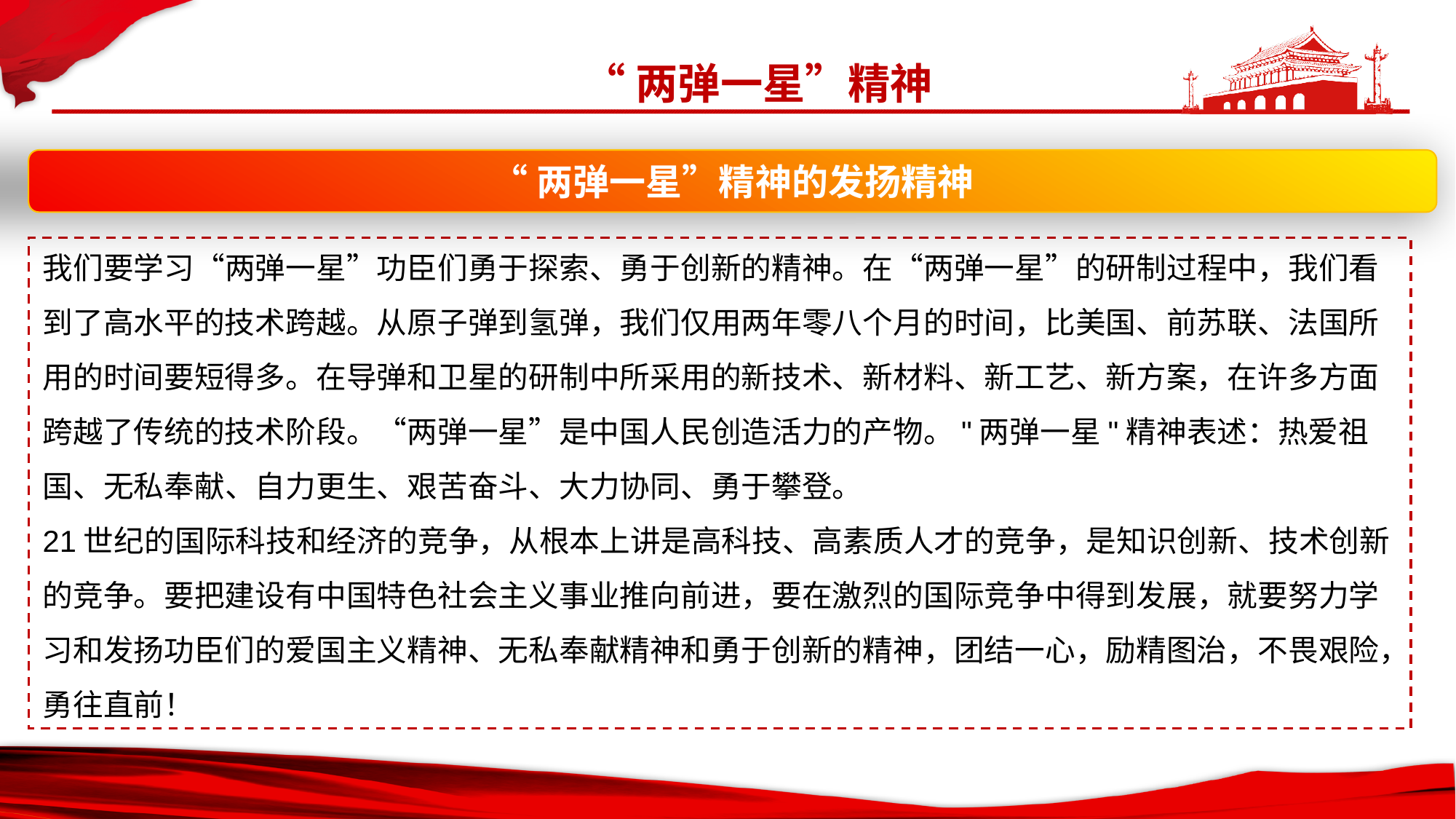

“两弹一星”精神
“两弹一星”精神的发扬精神
我们要学习“两弹一星”功臣们勇于探索、勇于创新的精神。在“两弹一星”的研制过程中，我们看到了高水平的技术跨越。从原子弹到氢弹，我们仅用两年零八个月的时间，比美国、前苏联、法国所用的时间要短得多。在导弹和卫星的研制中所采用的新技术、新材料、新工艺、新方案，在许多方面跨越了传统的技术阶段。“两弹一星”是中国人民创造活力的产物。"两弹一星"精神表述：热爱祖国、无私奉献、自力更生、艰苦奋斗、大力协同、勇于攀登。
21世纪的国际科技和经济的竞争，从根本上讲是高科技、高素质人才的竞争，是知识创新、技术创新的竞争。要把建设有中国特色社会主义事业推向前进，要在激烈的国际竞争中得到发展，就要努力学习和发扬功臣们的爱国主义精神、无私奉献精神和勇于创新的精神，团结一心，励精图治，不畏艰险，勇往直前！